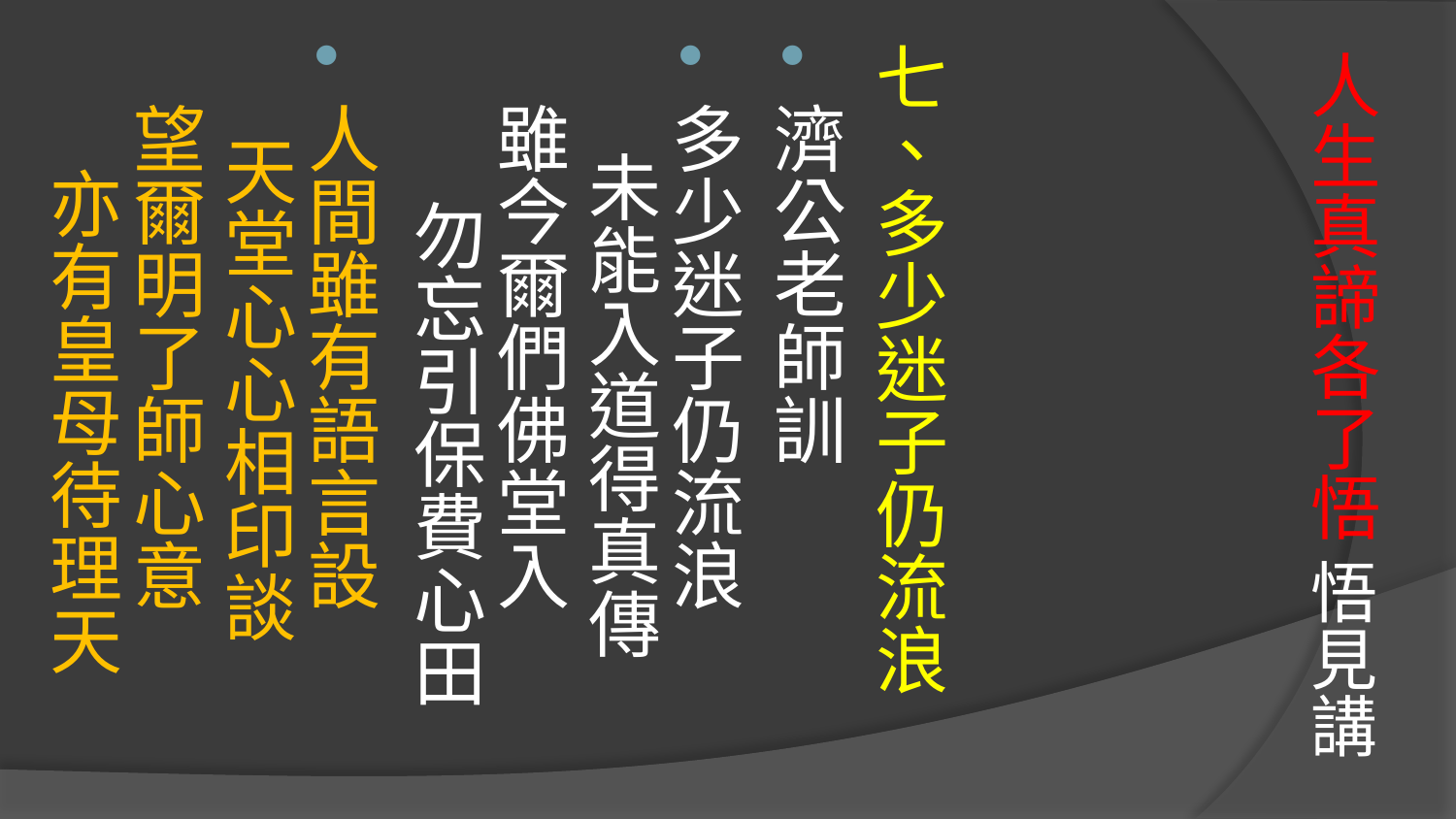

七、多少迷子仍流浪
濟公老師訓
多少迷子仍流浪              未能入道得真傳
雖今爾們佛堂入                 勿忘引保費心田
人間雖有語言設             天堂心心相印談
望爾明了師心意               亦有皇母待理天
# 人生真諦各了悟 悟見講